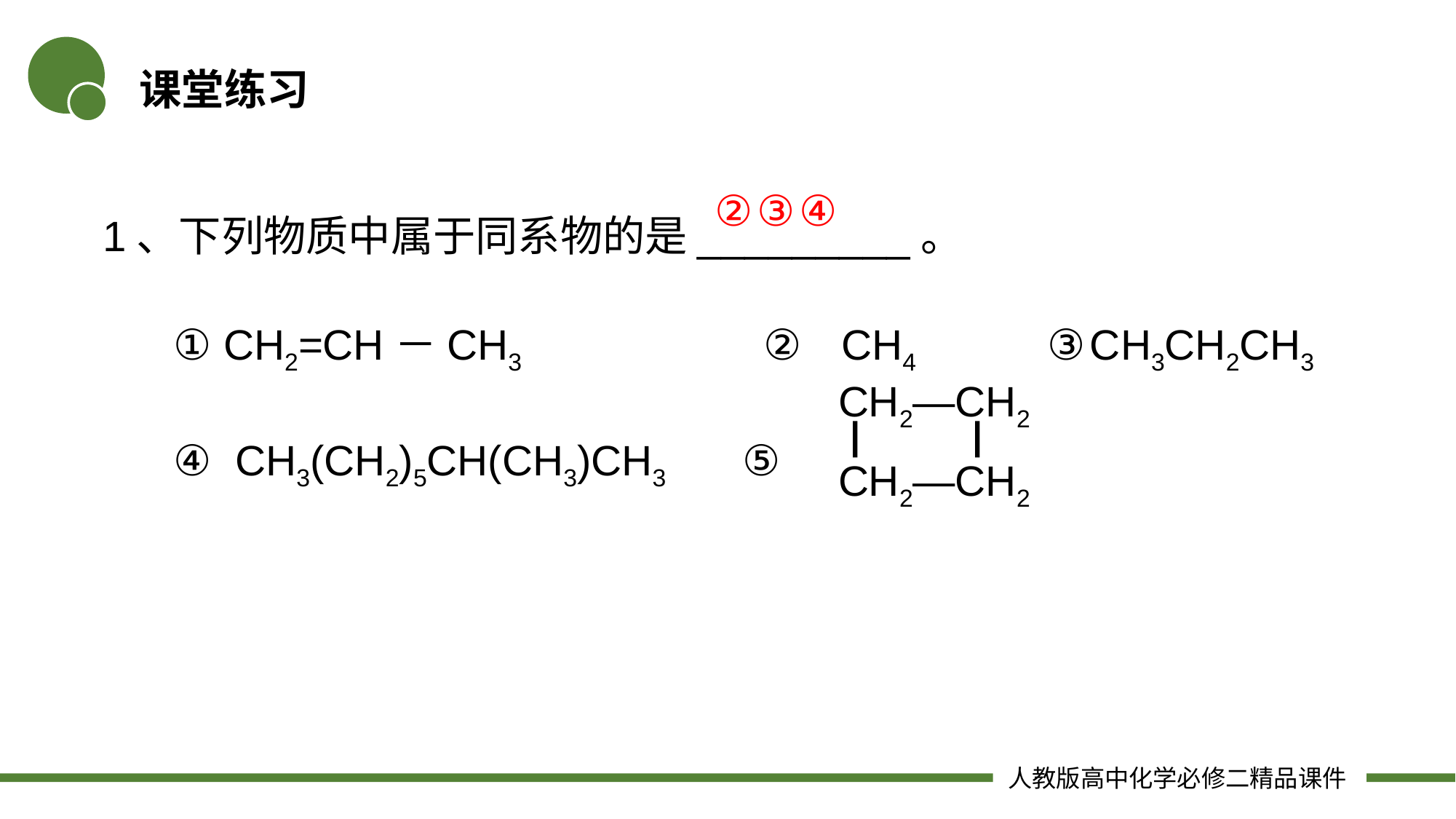

课堂练习
1、下列物质中属于同系物的是_________。
      ① CH2=CH－CH3                                   ②   CH4                   ③CH3CH2CH3
      ④  CH3(CH2)5CH(CH3)CH3           ⑤
CH2—CH2
CH2—CH2

 ②③④